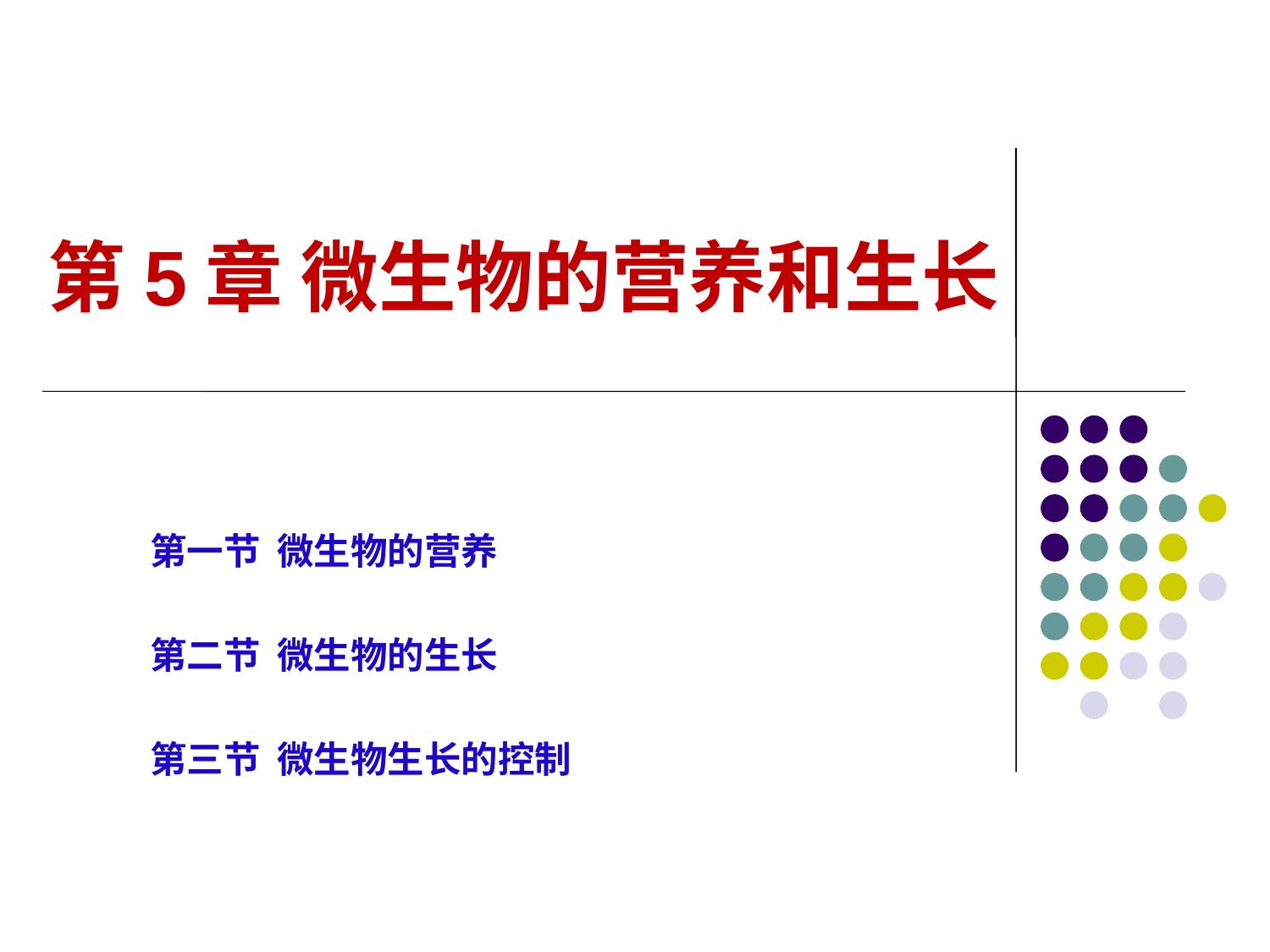

# 第5章 微生物的营养和生长
第一节  微生物的营养
第二节  微生物的生长
第三节  微生物生长的控制